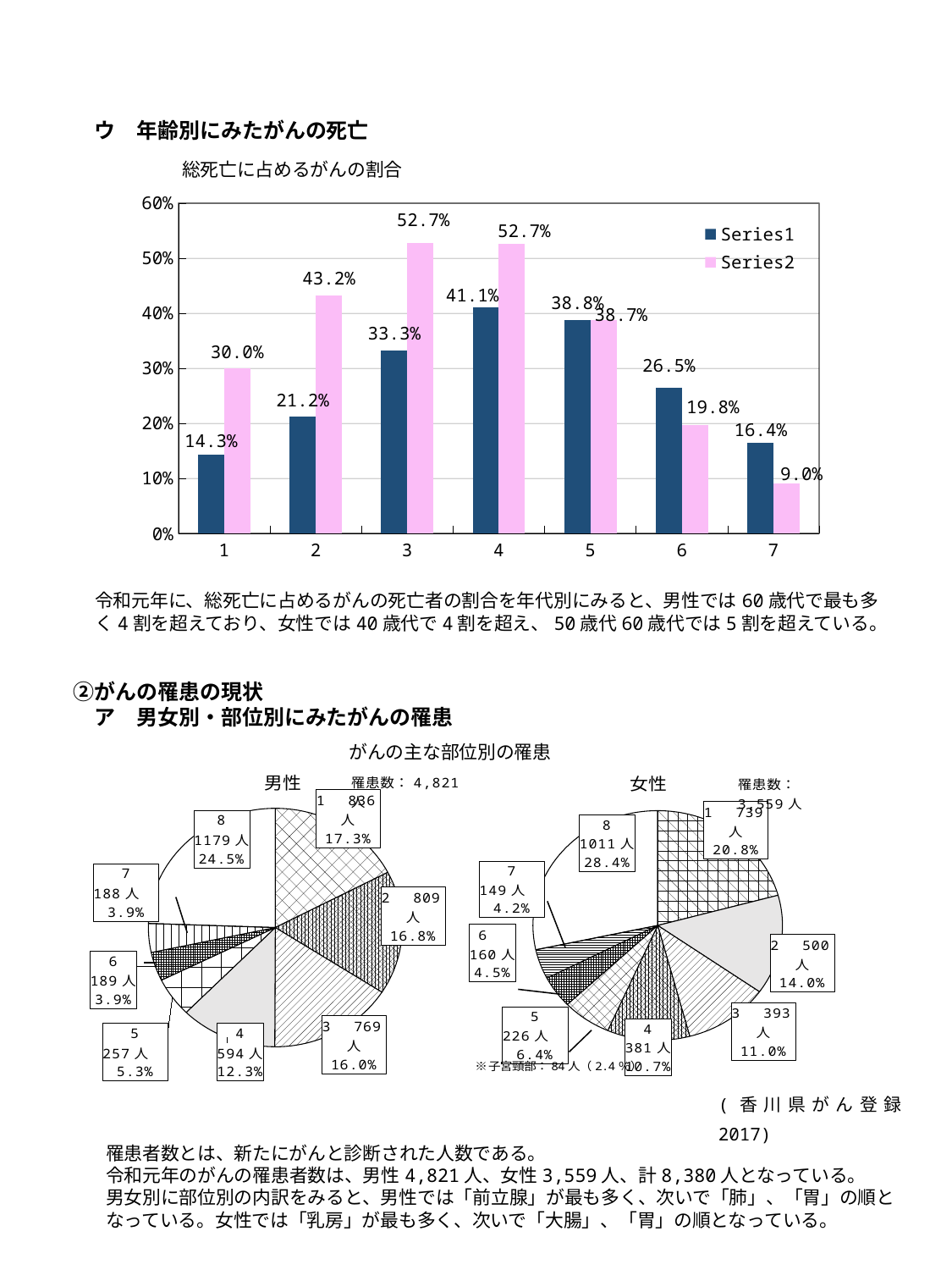

ウ　年齢別にみたがんの死亡
総死亡に占めるがんの割合

### Chart

| Category |  |  |
|---|---|---|
令和元年に、総死亡に占めるがんの死亡者の割合を年代別にみると、男性では60歳代で最も多く4割を超えており、女性では40歳代で4割を超え、50歳代60歳代では5割を超えている。
　②がんの罹患の現状
　　ア　男女別・部位別にみたがんの罹患
がんの主な部位別の罹患

### Chart: 男性

| Category |  |
|---|---|

### Chart: 女性

| Category |  |
|---|---|
(香川県がん登録2017)
罹患者数とは、新たにがんと診断された人数である。
令和元年のがんの罹患者数は、男性4,821人、女性3,559人、計8,380人となっている。
男女別に部位別の内訳をみると、男性では「前立腺」が最も多く、次いで「肺」、「胃」の順となっている。女性では「乳房」が最も多く、次いで「大腸」、「胃」の順となっている。